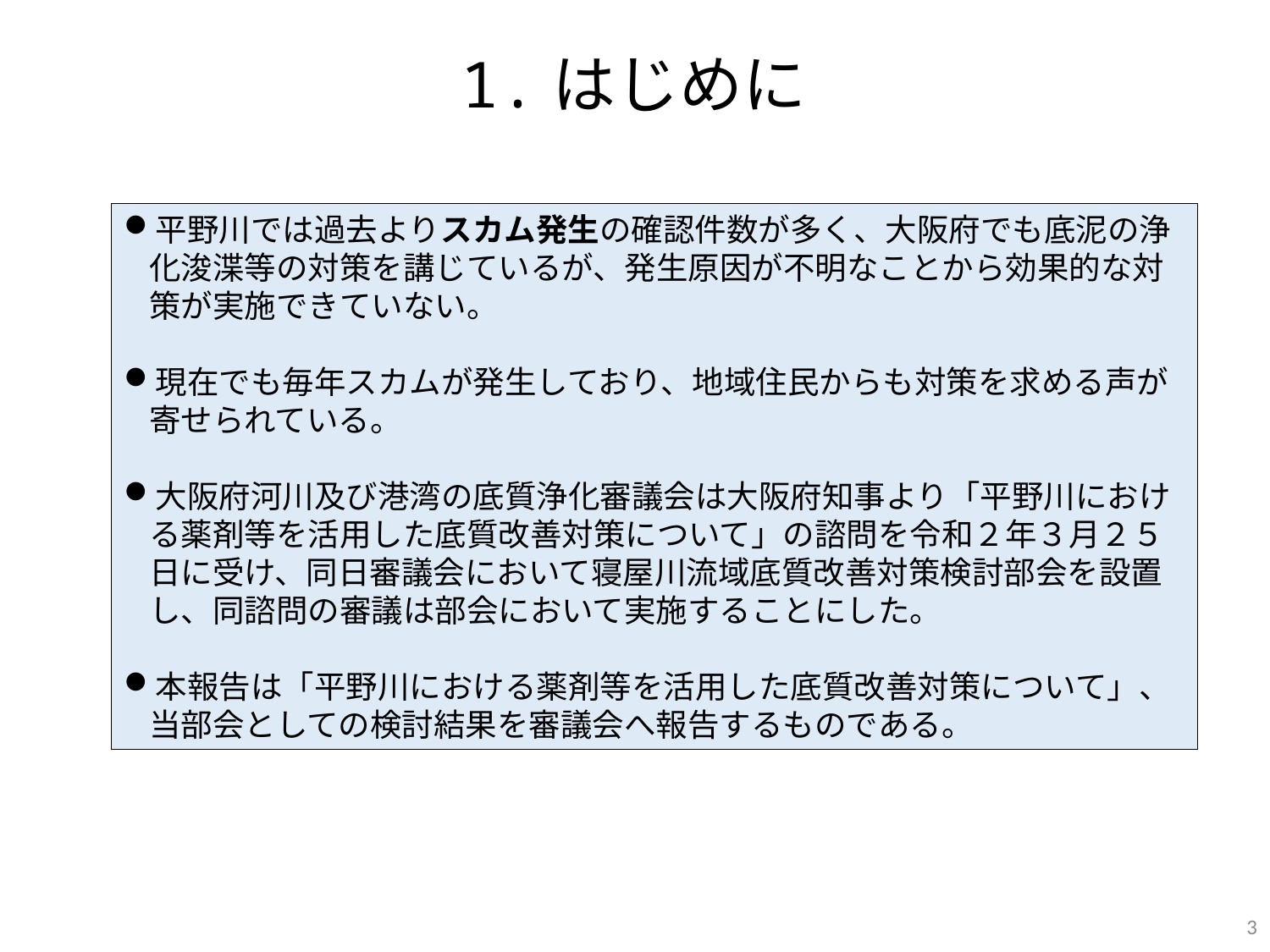

1.はじめに
平野川では過去よりスカム発生の確認件数が多く、大阪府でも底泥の浄化浚渫等の対策を講じているが、発生原因が不明なことから効果的な対策が実施できていない。

現在でも毎年スカムが発生しており、地域住民からも対策を求める声が寄せられている。

大阪府河川及び港湾の底質浄化審議会は大阪府知事より「平野川における薬剤等を活用した底質改善対策について」の諮問を令和２年３月２５日に受け、同日審議会において寝屋川流域底質改善対策検討部会を設置し、同諮問の審議は部会において実施することにした。

本報告は「平野川における薬剤等を活用した底質改善対策について」、当部会としての検討結果を審議会へ報告するものである。
3